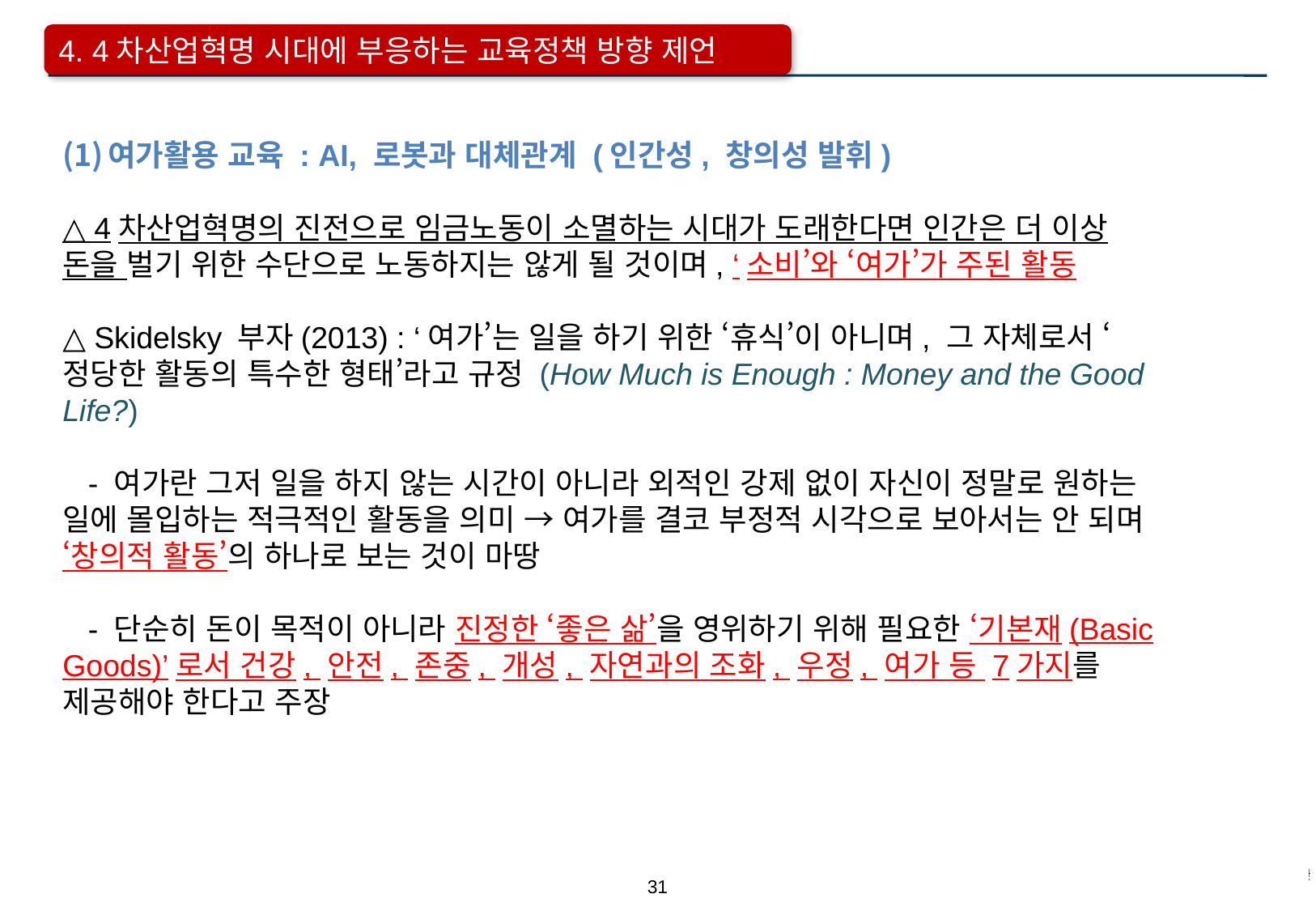

4. 4차산업혁명 시대에 부응하는 교육정책 방향 제언

여가활용 교육 : AI, 로봇과 대체관계 (인간성, 창의성 발휘)

△ 4차산업혁명의 진전으로 임금노동이 소멸하는 시대가 도래한다면 인간은 더 이상 돈을 벌기 위한 수단으로 노동하지는 않게 될 것이며, ‘소비’와 ‘여가’가 주된 활동

△ Skidelsky 부자(2013) : ‘여가’는 일을 하기 위한 ‘휴식’이 아니며, 그 자체로서 ‘정당한 활동의 특수한 형태’라고 규정 (How Much is Enough : Money and the Good Life?)

   - 여가란 그저 일을 하지 않는 시간이 아니라 외적인 강제 없이 자신이 정말로 원하는 일에 몰입하는 적극적인 활동을 의미 → 여가를 결코 부정적 시각으로 보아서는 안 되며 ‘창의적 활동’의 하나로 보는 것이 마땅

   - 단순히 돈이 목적이 아니라 진정한 ‘좋은 삶’을 영위하기 위해 필요한 ‘기본재(Basic Goods)’로서 건강, 안전, 존중, 개성, 자연과의 조화, 우정, 여가 등 7가지를 제공해야 한다고 주장